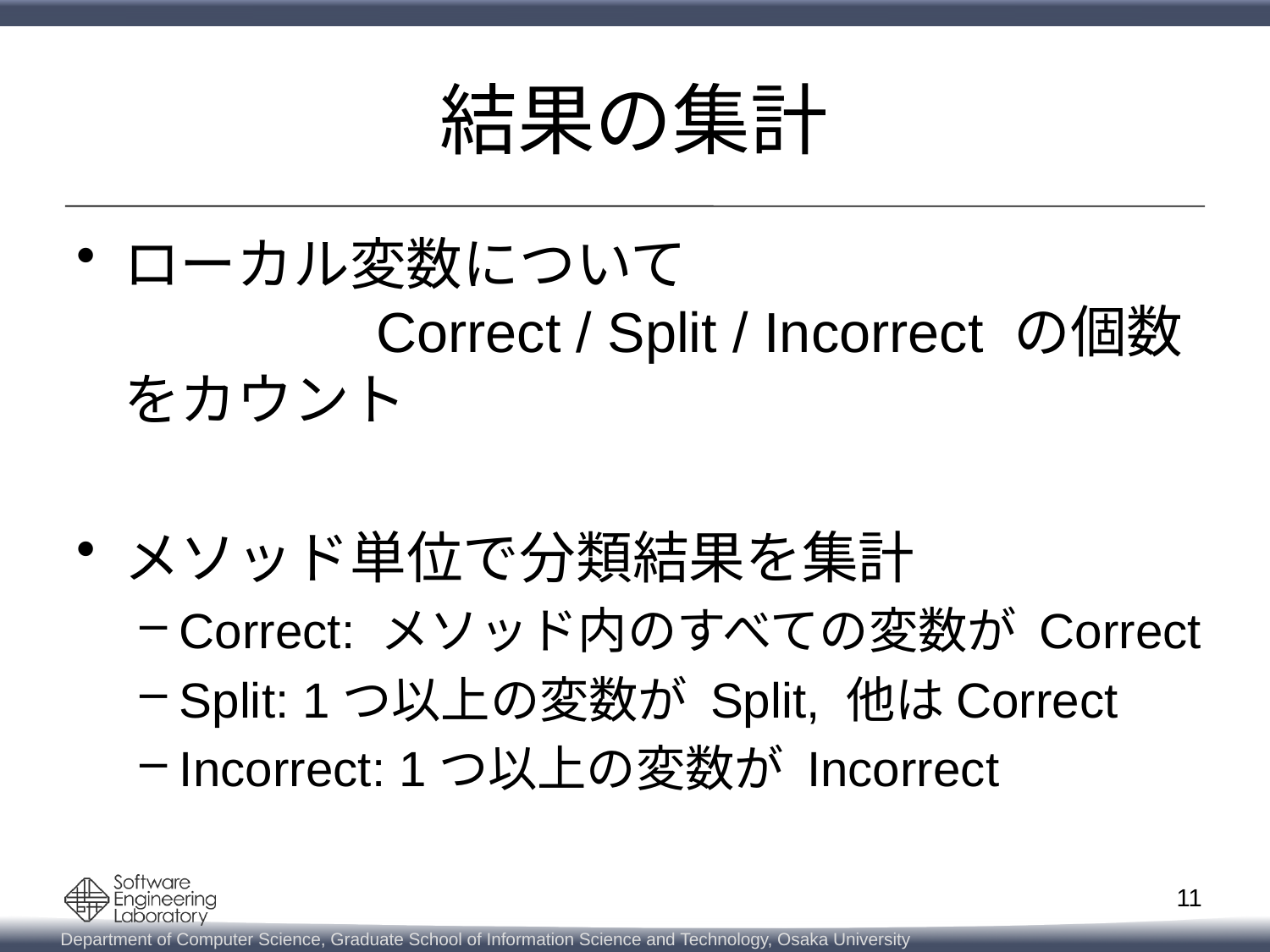

# 結果の集計
ローカル変数について　　　　　　　　　　　　　 Correct / Split / Incorrect の個数をカウント

メソッド単位で分類結果を集計
Correct: メソッド内のすべての変数が Correct
Split: 1つ以上の変数が Split, 他はCorrect
Incorrect: 1つ以上の変数が Incorrect
11